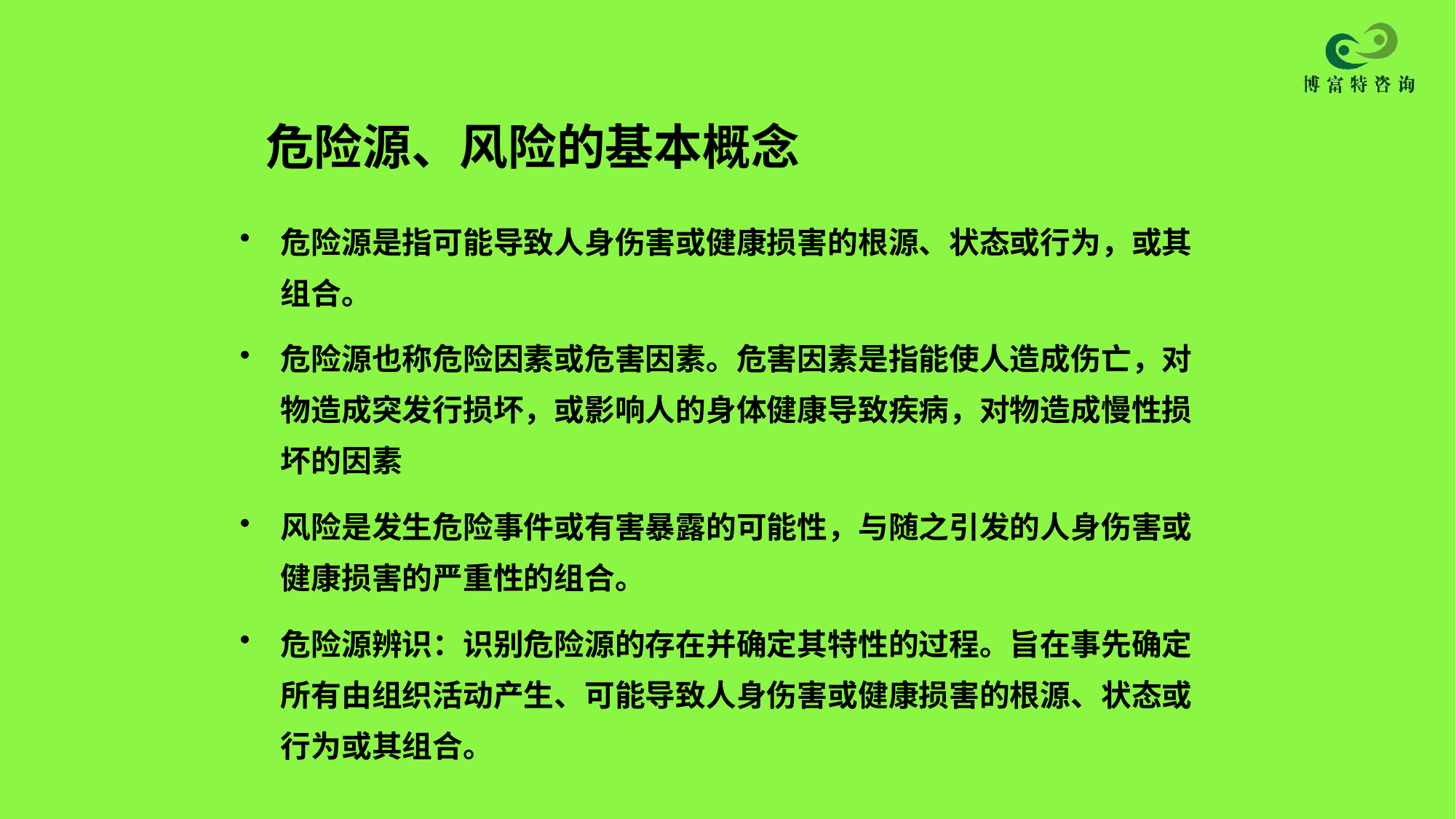

#
危险源、风险的基本概念
危险源是指可能导致人身伤害或健康损害的根源、状态或行为，或其组合。
危险源也称危险因素或危害因素。危害因素是指能使人造成伤亡，对物造成突发行损坏，或影响人的身体健康导致疾病，对物造成慢性损坏的因素
风险是发生危险事件或有害暴露的可能性，与随之引发的人身伤害或健康损害的严重性的组合。
危险源辨识：识别危险源的存在并确定其特性的过程。旨在事先确定所有由组织活动产生、可能导致人身伤害或健康损害的根源、状态或行为或其组合。